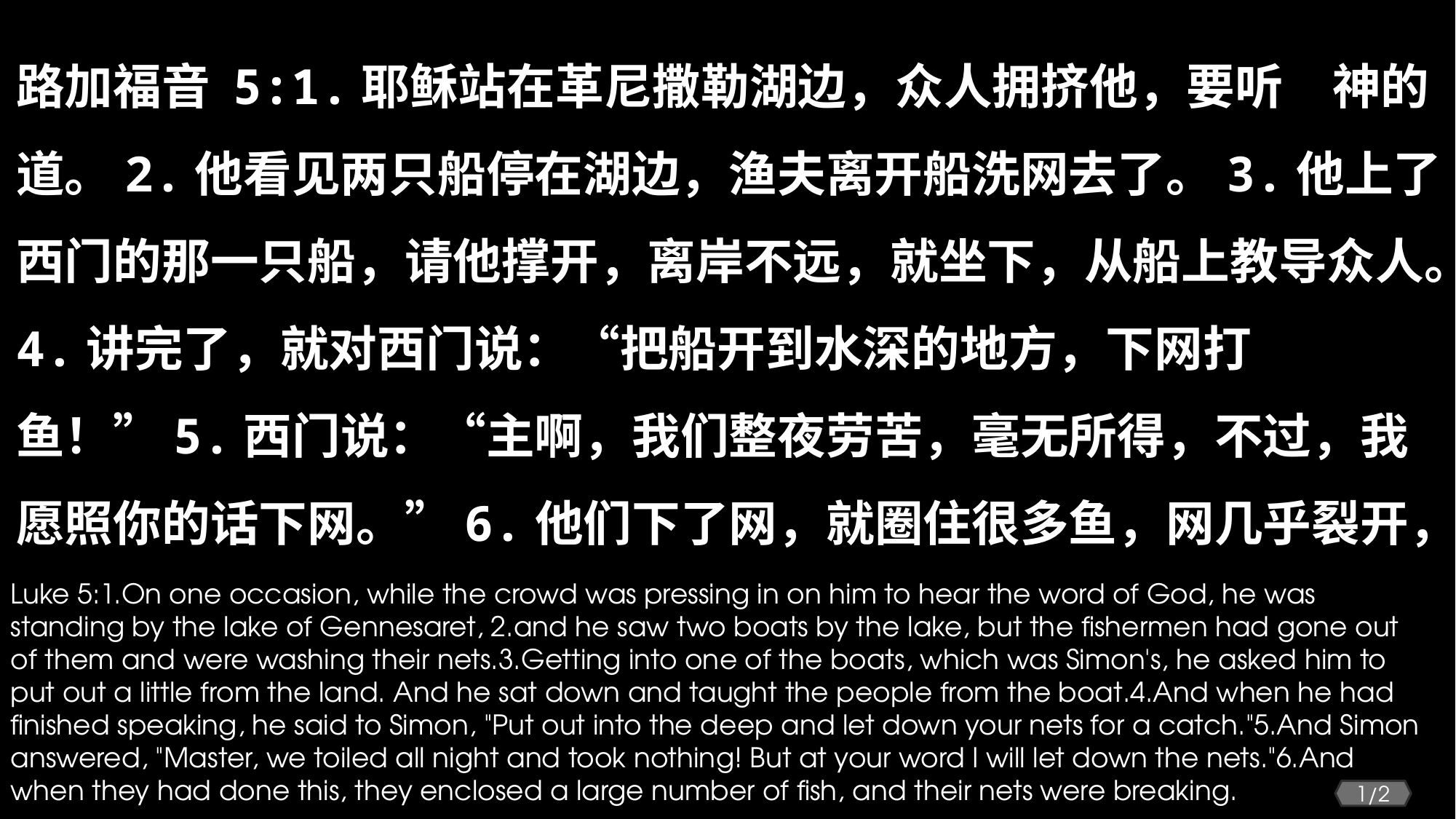

路加福音 5:1.耶稣站在革尼撒勒湖边，众人拥挤他，要听　神的道。2.他看见两只船停在湖边，渔夫离开船洗网去了。3.他上了西门的那一只船，请他撑开，离岸不远，就坐下，从船上教导众人。4.讲完了，就对西门说：“把船开到水深的地方，下网打鱼！”5.西门说：“主啊，我们整夜劳苦，毫无所得，不过，我愿照你的话下网。”6.他们下了网，就圈住很多鱼，网几乎裂开，

Luke 5:1.On one occasion, while the crowd was pressing in on him to hear the word of God, he was standing by the lake of Gennesaret, 2.and he saw two boats by the lake, but the fishermen had gone out of them and were washing their nets.3.Getting into one of the boats, which was Simon's, he asked him to put out a little from the land. And he sat down and taught the people from the boat.4.And when he had finished speaking, he said to Simon, "Put out into the deep and let down your nets for a catch."5.And Simon answered, "Master, we toiled all night and took nothing! But at your word I will let down the nets."6.And when they had done this, they enclosed a large number of fish, and their nets were breaking.
1/2